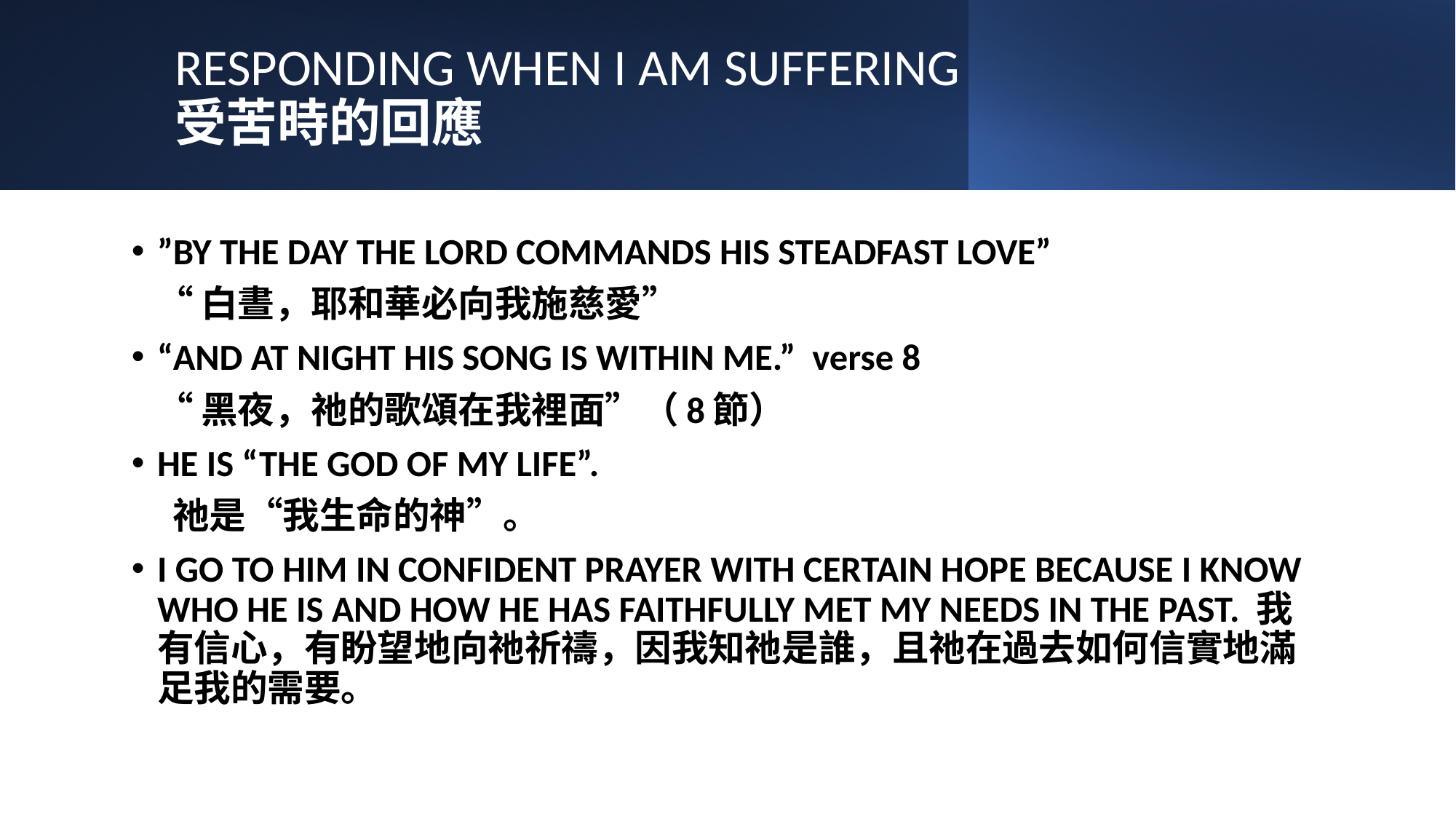

# RESPONDING WHEN I AM SUFFERING 受苦時的回應
”BY THE DAY THE LORD COMMANDS HIS STEADFAST LOVE”
   “白晝，耶和華必向我施慈愛”
“AND AT NIGHT HIS SONG IS WITHIN ME.”  verse 8
   “黑夜，祂的歌頌在我裡面”（8節）
HE IS “THE GOD OF MY LIFE”.
    祂是“我生命的神”。
I GO TO HIM IN CONFIDENT PRAYER WITH CERTAIN HOPE BECAUSE I KNOW WHO HE IS AND HOW HE HAS FAITHFULLY MET MY NEEDS IN THE PAST. 我有信心，有盼望地向祂祈禱，因我知祂是誰，且祂在過去如何信實地滿足我的需要。